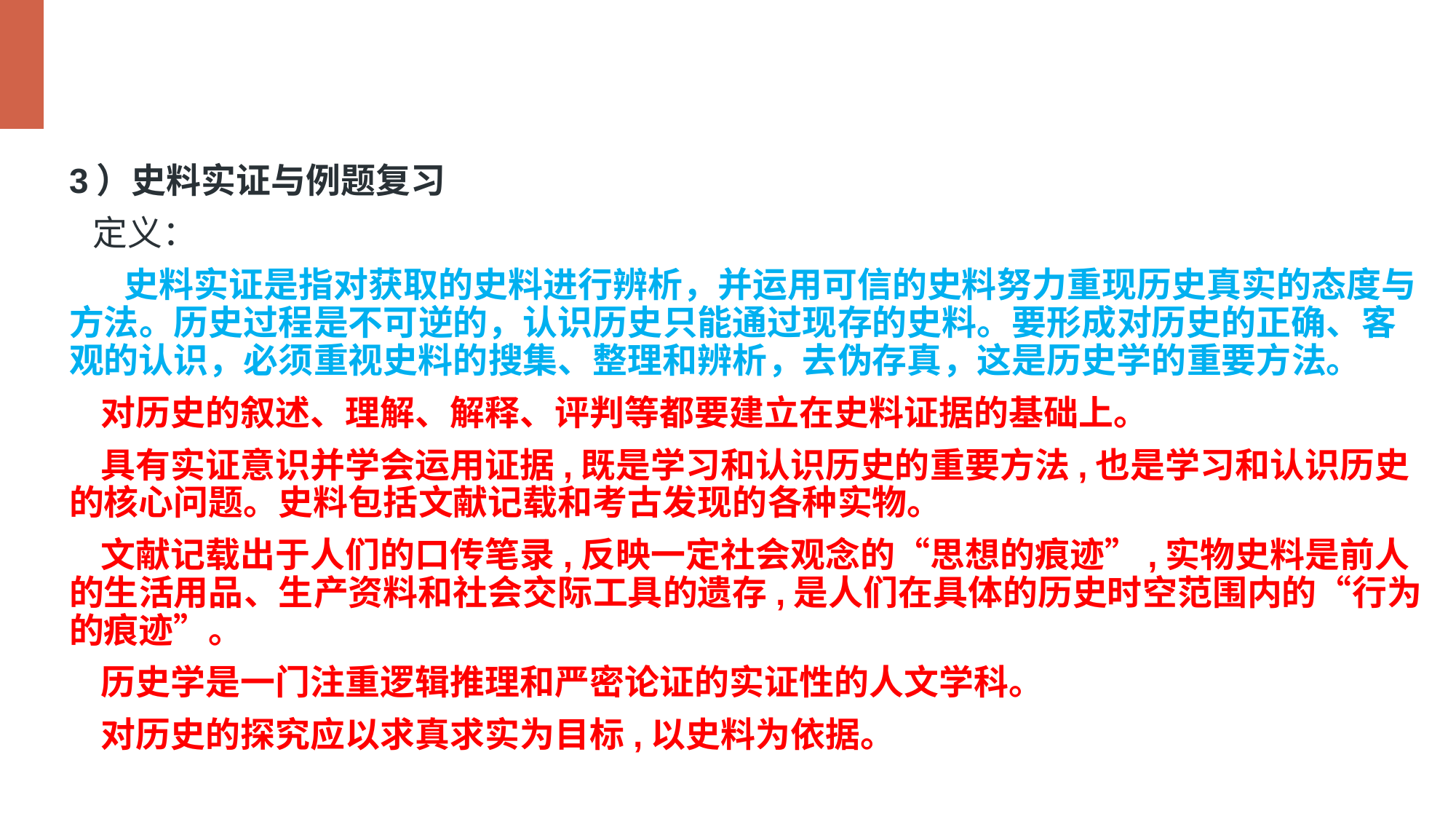

3）史料实证与例题复习
  定义：
      史料实证是指对获取的史料进行辨析，并运用可信的史料努力重现历史真实的态度与方法。历史过程是不可逆的，认识历史只能通过现存的史料。要形成对历史的正确、客观的认识，必须重视史料的搜集、整理和辨析，去伪存真，这是历史学的重要方法。
   对历史的叙述、理解、解释、评判等都要建立在史料证据的基础上。
   具有实证意识并学会运用证据,既是学习和认识历史的重要方法,也是学习和认识历史的核心问题。史料包括文献记载和考古发现的各种实物。
   文献记载出于人们的口传笔录,反映一定社会观念的“思想的痕迹”,实物史料是前人的生活用品、生产资料和社会交际工具的遗存,是人们在具体的历史时空范围内的“行为的痕迹”。
   历史学是一门注重逻辑推理和严密论证的实证性的人文学科。
   对历史的探究应以求真求实为目标,以史料为依据。